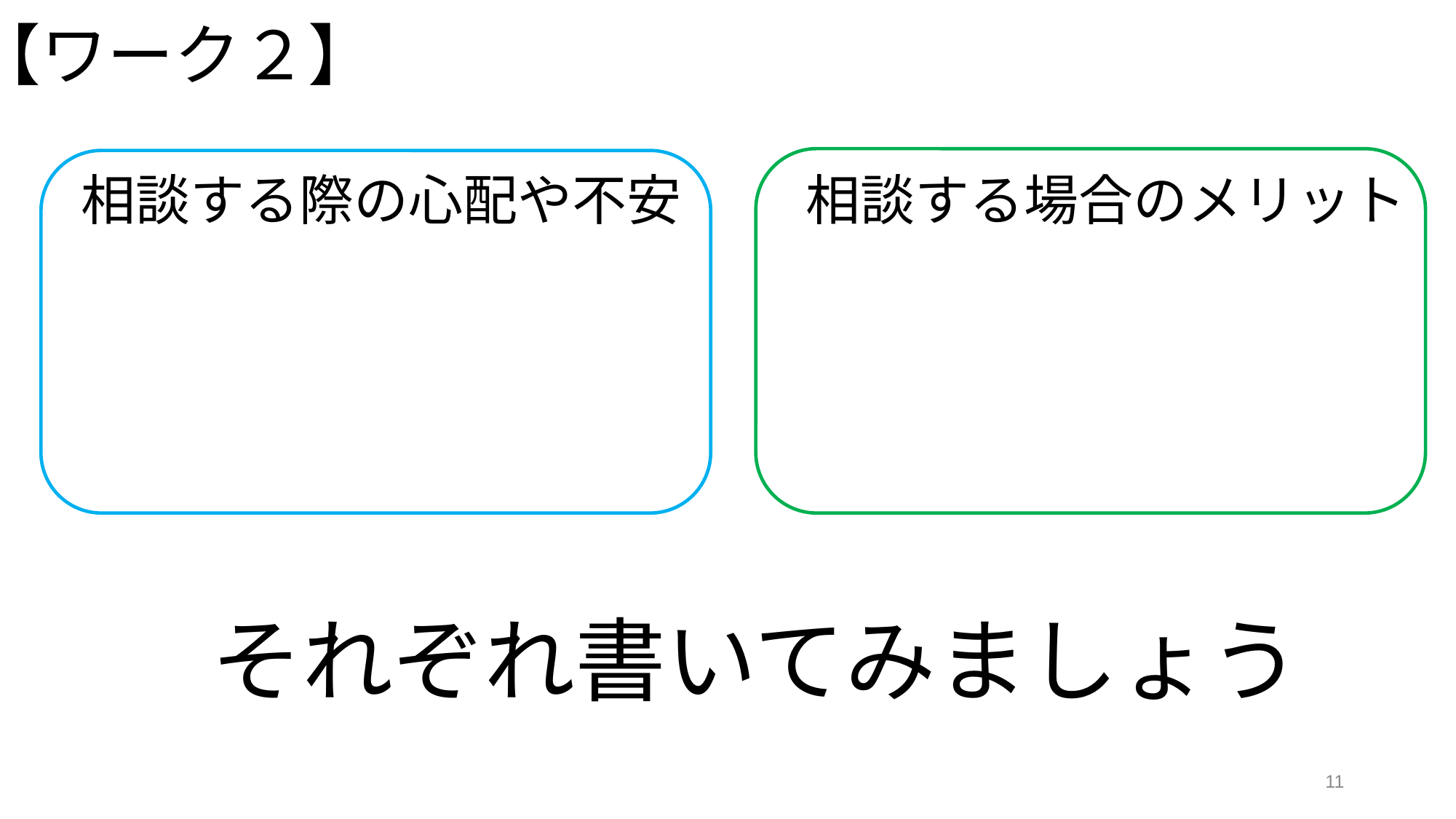

【ワーク２】

相談する際の心配や不安
相談する場合のメリット
それぞれ書いてみましょう
11